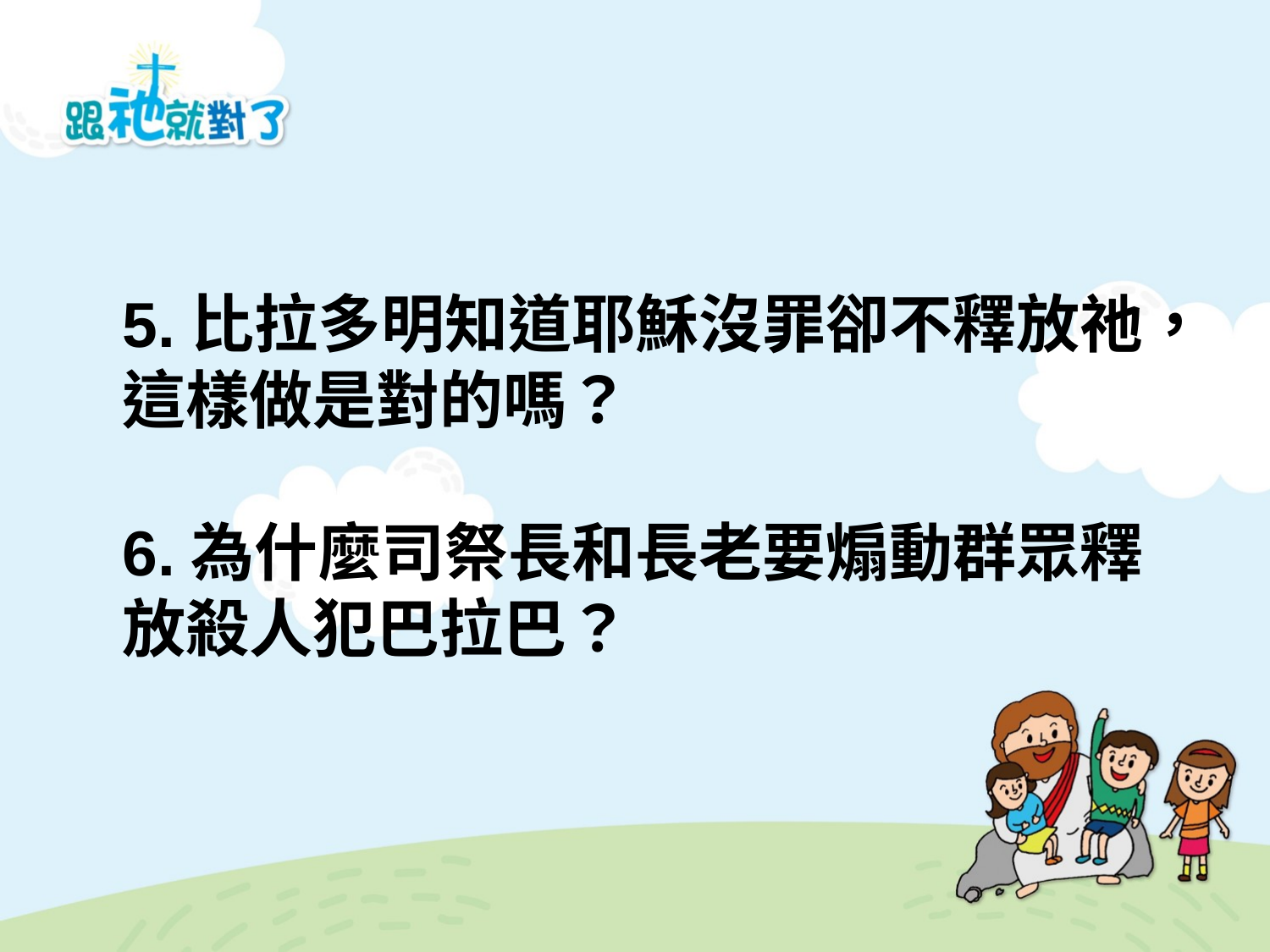

5.比拉多明知道耶穌沒罪卻不釋放祂，這樣做是對的嗎？

6.為什麼司祭長和長老要煽動群眾釋放殺人犯巴拉巴？